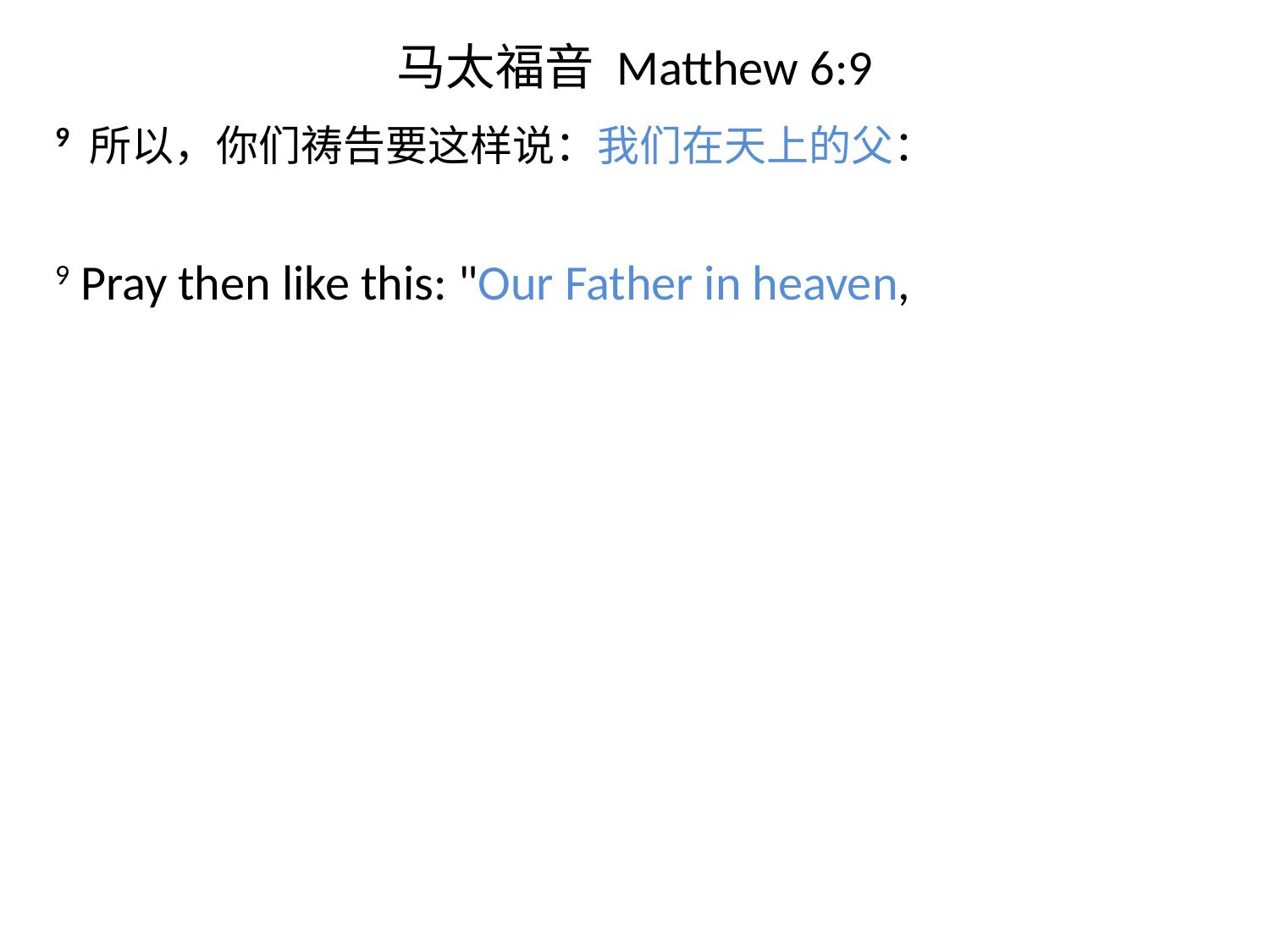

# 马太福音 Matthew 6:9
9 所以，你们祷告要这样说：我们在天上的父：

9 Pray then like this: "Our Father in heaven,